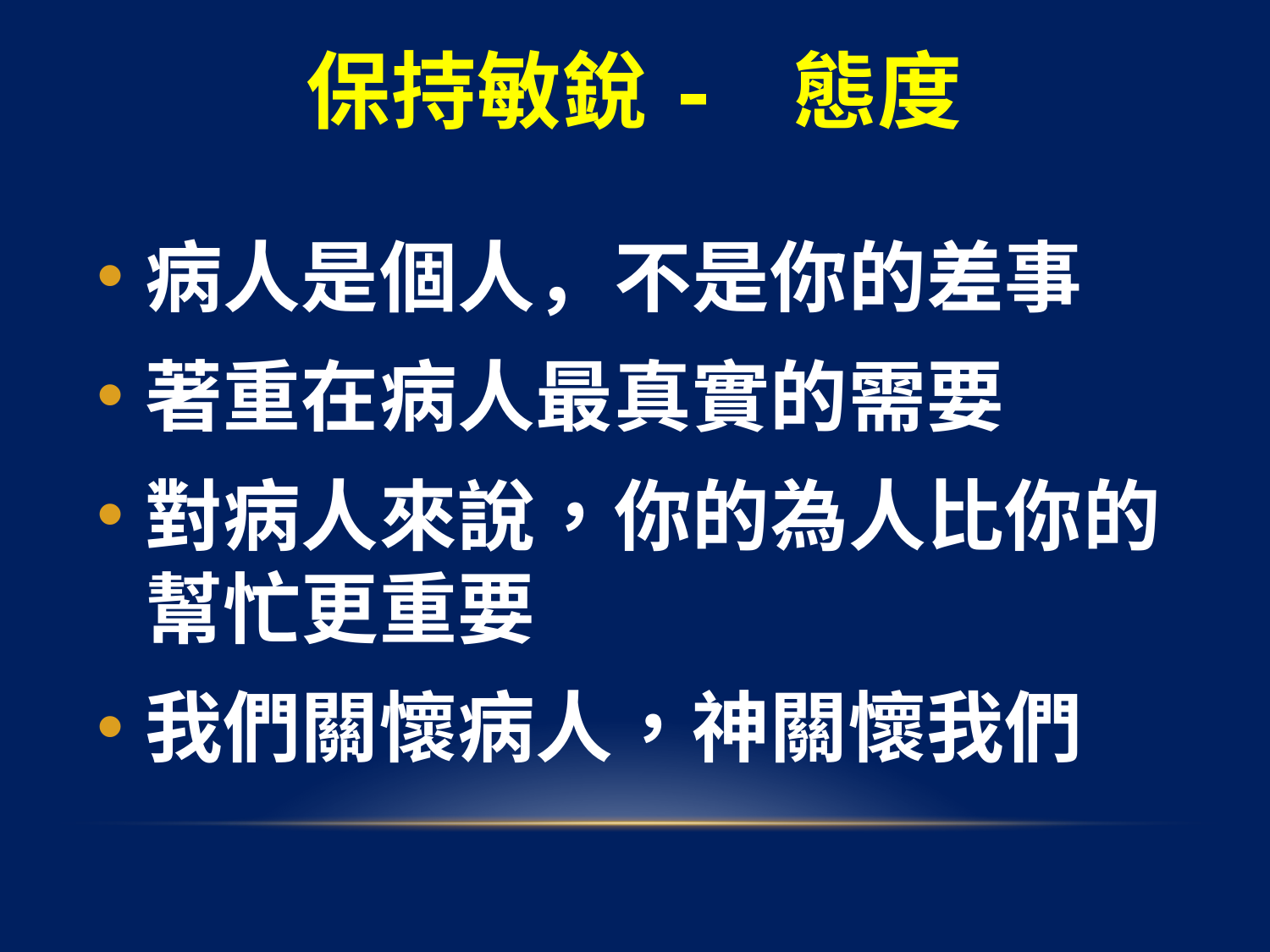

# 保持敏銳- 態度
病人是個人，不是你的差事
著重在病人最真實的需要
對病人來說，你的為人比你的幫忙更重要
我們關懷病人，神關懷我們